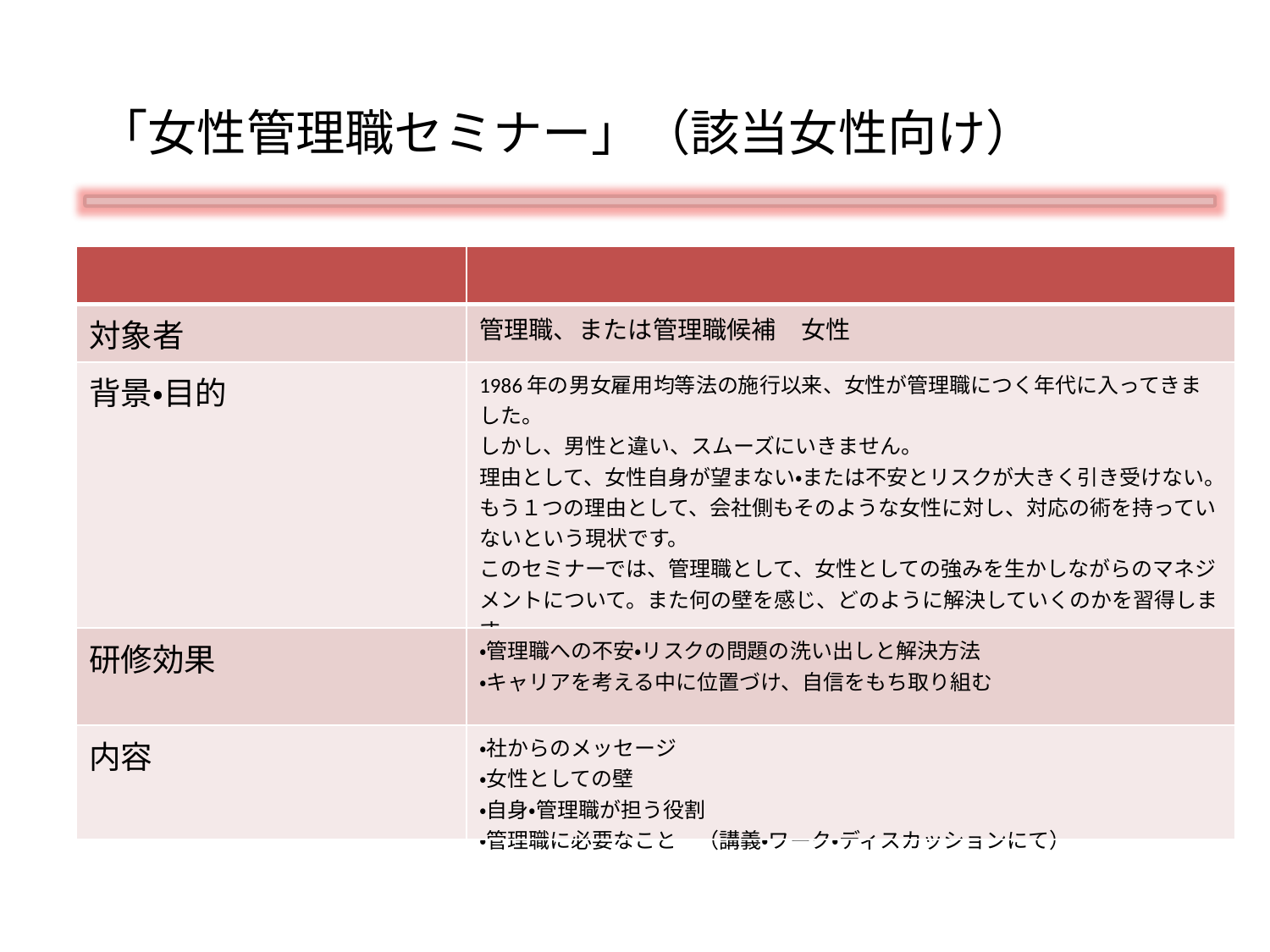

「女性管理職セミナー」（該当女性向け）

|  |  |
| --- | --- |
| 対象者 | 管理職、または管理職候補　女性 |
| 背景・目的 | 1986年の男女雇用均等法の施行以来、女性が管理職につく年代に入ってきました。 しかし、男性と違い、スムーズにいきません。 理由として、女性自身が望まない・または不安とリスクが大きく引き受けない。 もう１つの理由として、会社側もそのような女性に対し、対応の術を持っていないという現状です。 このセミナーでは、管理職として、女性としての強みを生かしながらのマネジメントについて。また何の壁を感じ、どのように解決していくのかを習得します。 |
| 研修効果 | ・管理職への不安・リスクの問題の洗い出しと解決方法 ・キャリアを考える中に位置づけ、自信をもち取り組む |
| 内容 | ・社からのメッセージ ・女性としての壁 ・自身・管理職が担う役割 ・管理職に必要なこと　（講義・ワーク・ディスカッションにて） |